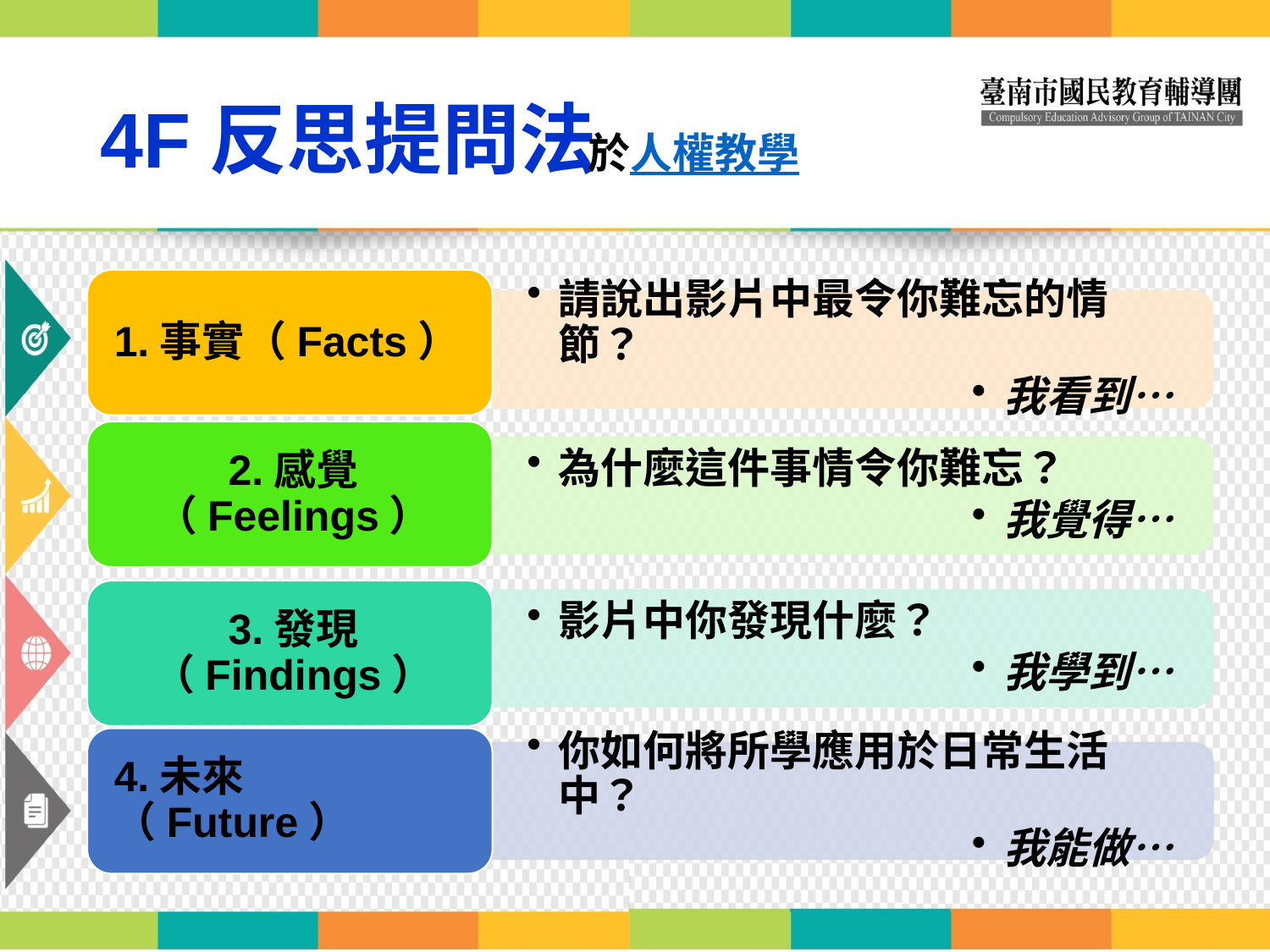

# 4F反思提問法
於人權教學
請說出影片中最令你難忘的情節？
我看到…
1.事實（Facts）
為什麼這件事情令你難忘？
我覺得…
2.感覺（Feelings）
影片中你發現什麼？
我學到…
3.發現（Findings）
你如何將所學應用於日常生活中？
我能做…
4.未來（Future）